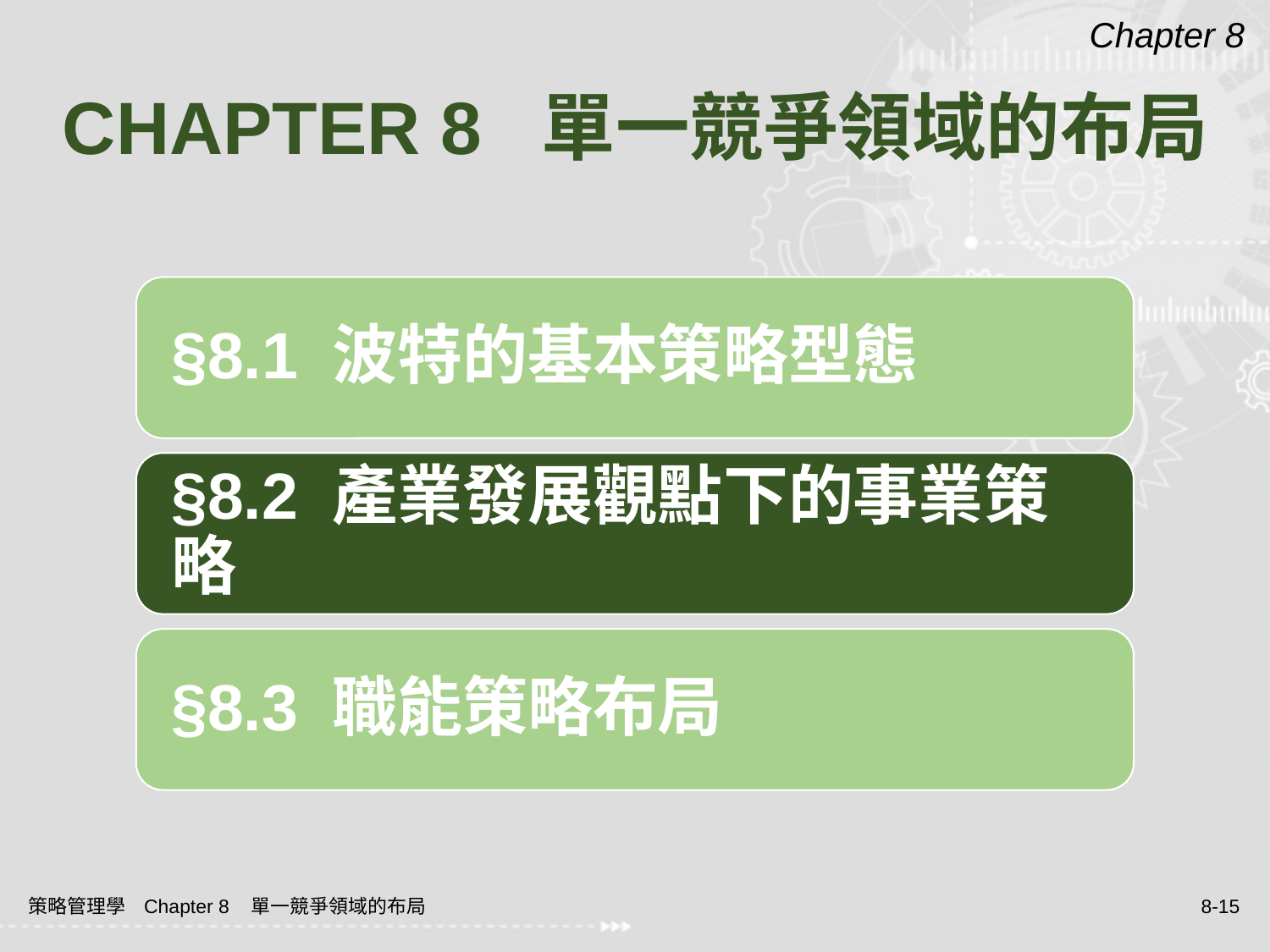

Chapter 8
# CHAPTER 8  單一競爭領域的布局
§8.1 波特的基本策略型態
§8.2 產業發展觀點下的事業策略
§8.3 職能策略布局
策略管理學   Chapter 8   單一競爭領域的布局
8-15